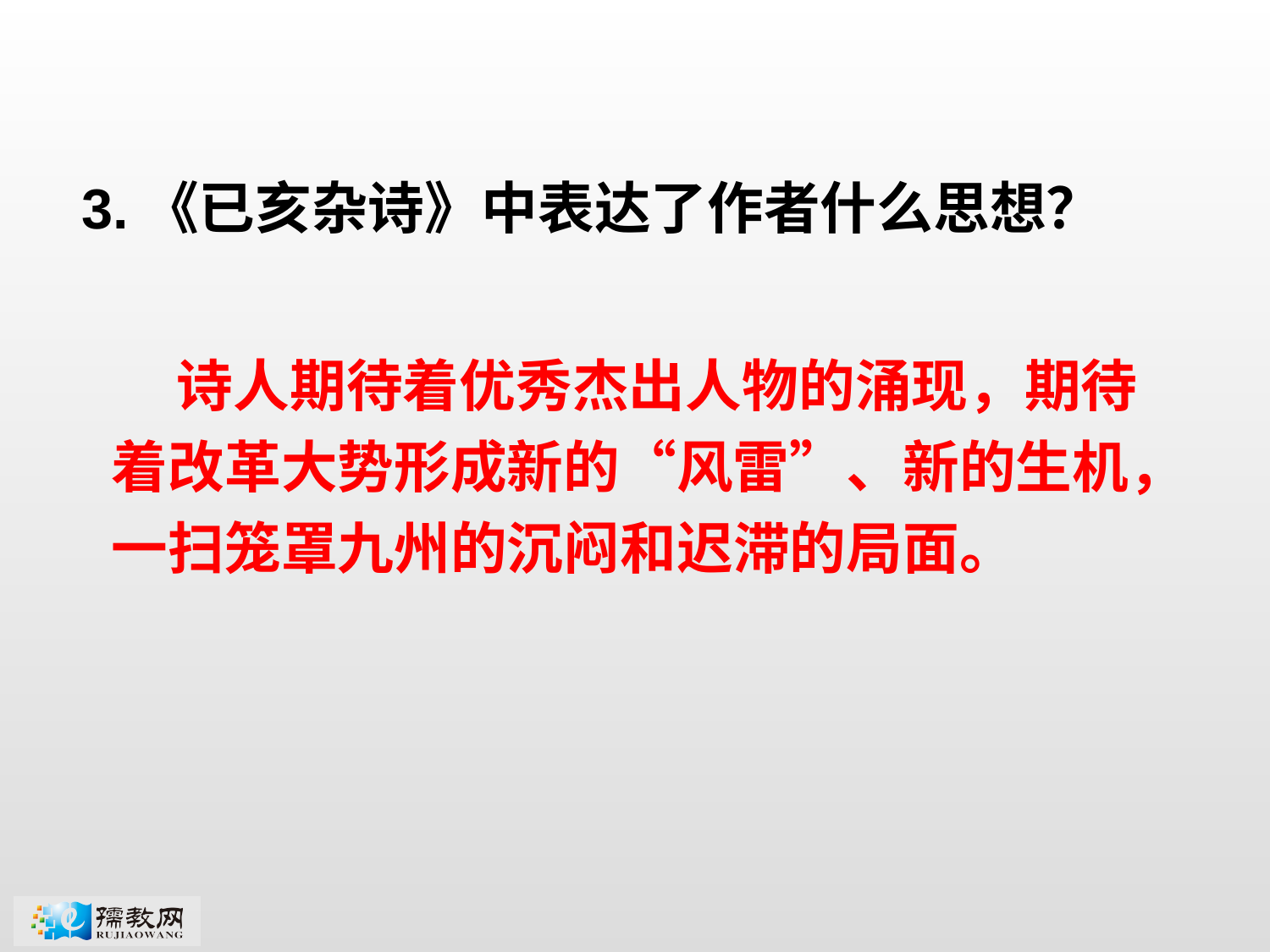

3.《已亥杂诗》中表达了作者什么思想？
    诗人期待着优秀杰出人物的涌现，期待着改革大势形成新的“风雷”、新的生机，一扫笼罩九州的沉闷和迟滞的局面。